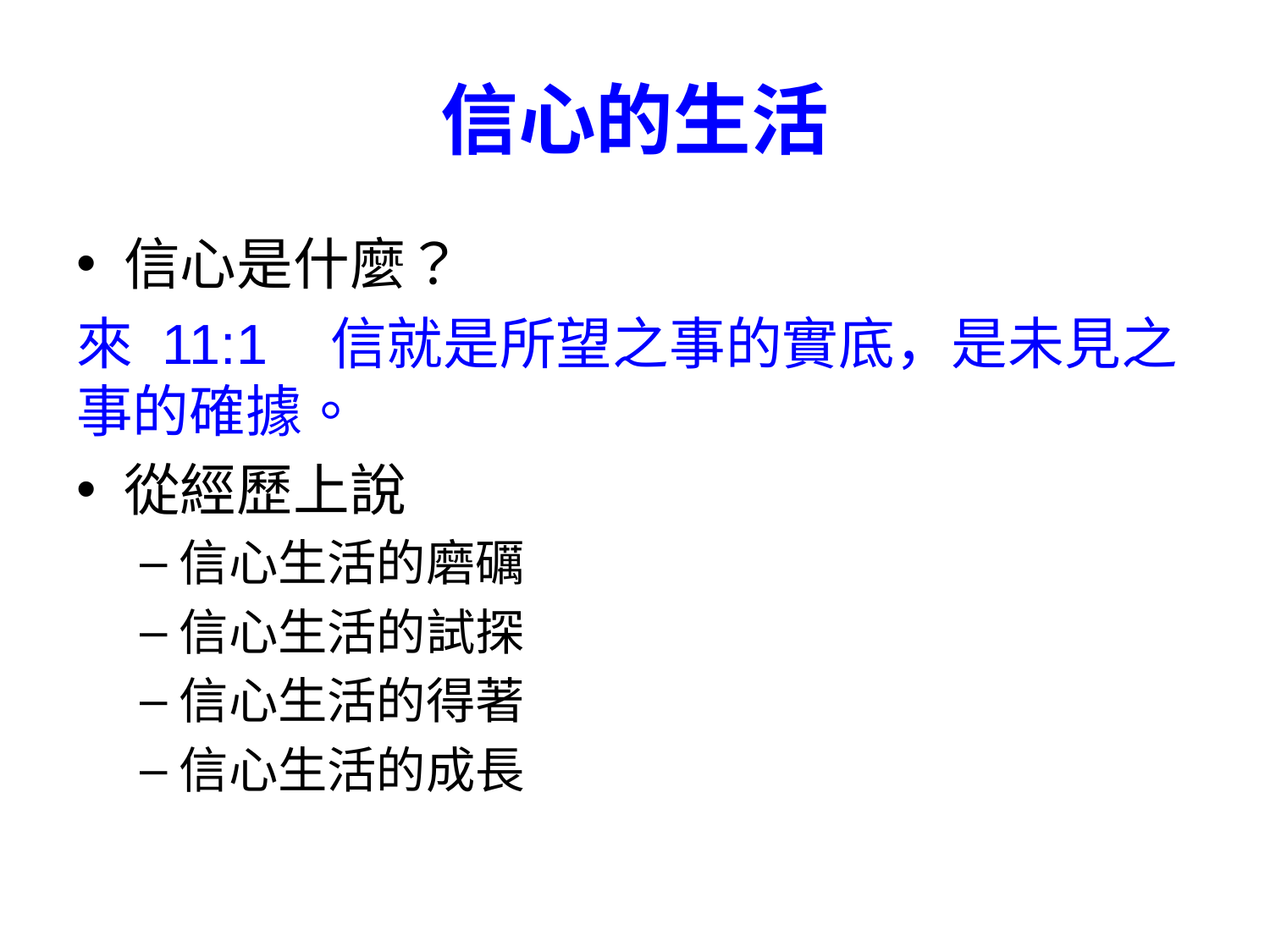

# 信心的生活
信心是什麼？
來 11:1	信就是所望之事的實底，是未見之事的確據。
從經歷上說
信心生活的磨礪
信心生活的試探
信心生活的得著
信心生活的成長